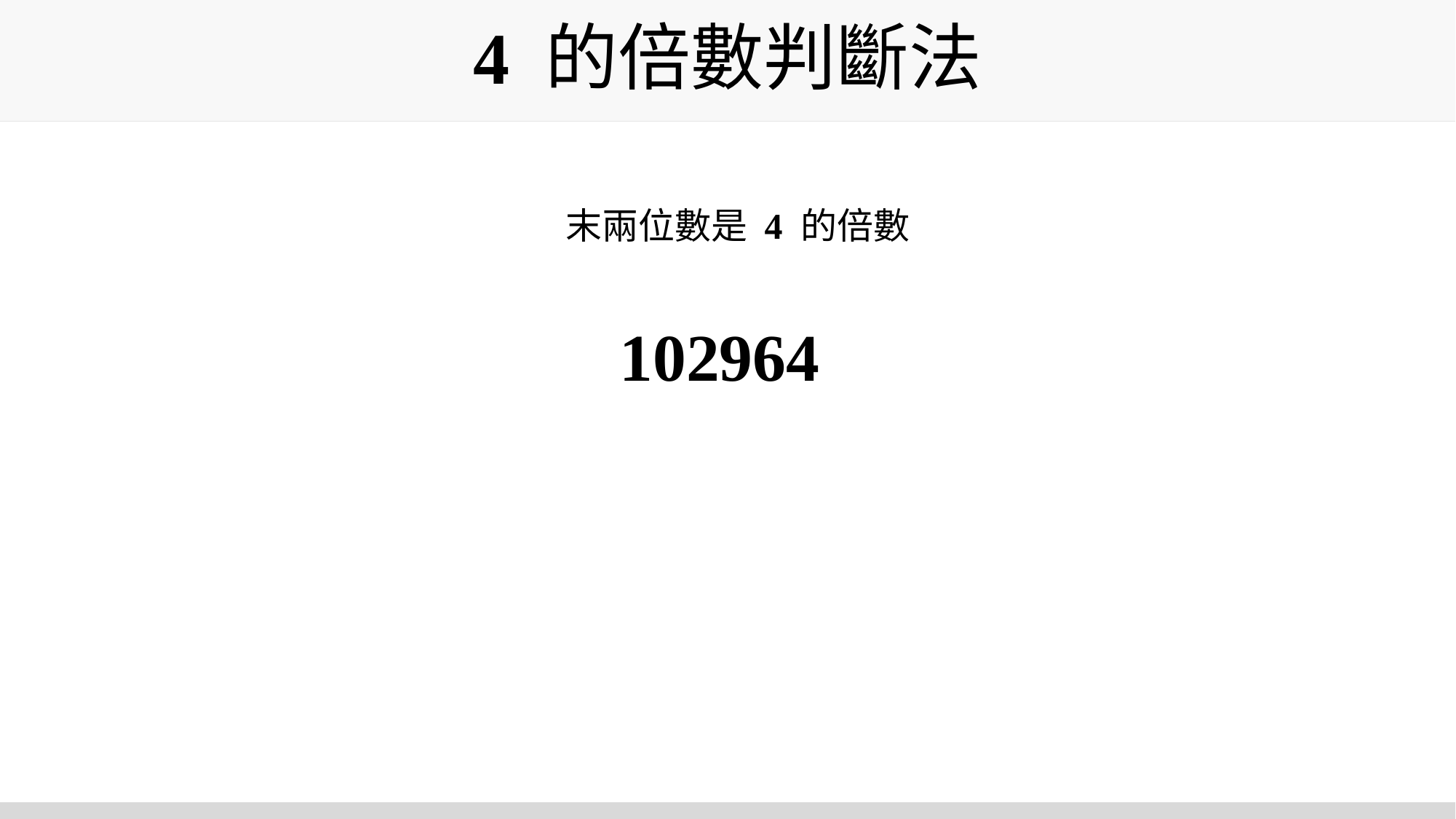

# 4 的倍數判斷法
末兩位數是 4 的倍數
102964